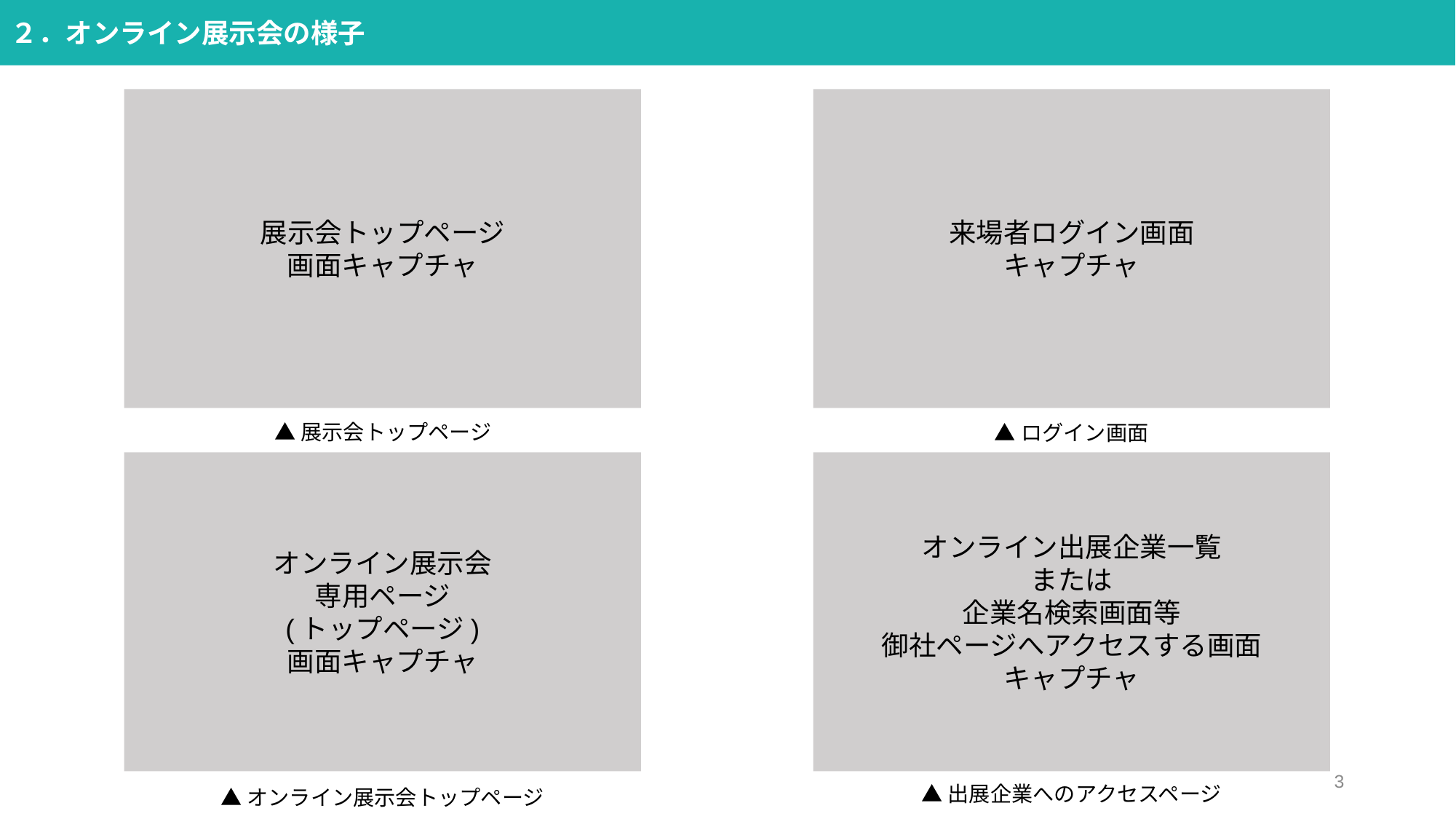

２．オンライン展示会の様子
展示会トップページ
画面キャプチャ
来場者ログイン画面
キャプチャ
▲展示会トップページ
▲ログイン画面
オンライン展示会
専用ページ
(トップページ)
画面キャプチャ
オンライン出展企業一覧
または
企業名検索画面等
御社ページへアクセスする画面
キャプチャ
3
▲出展企業へのアクセスページ
▲オンライン展示会トップページ